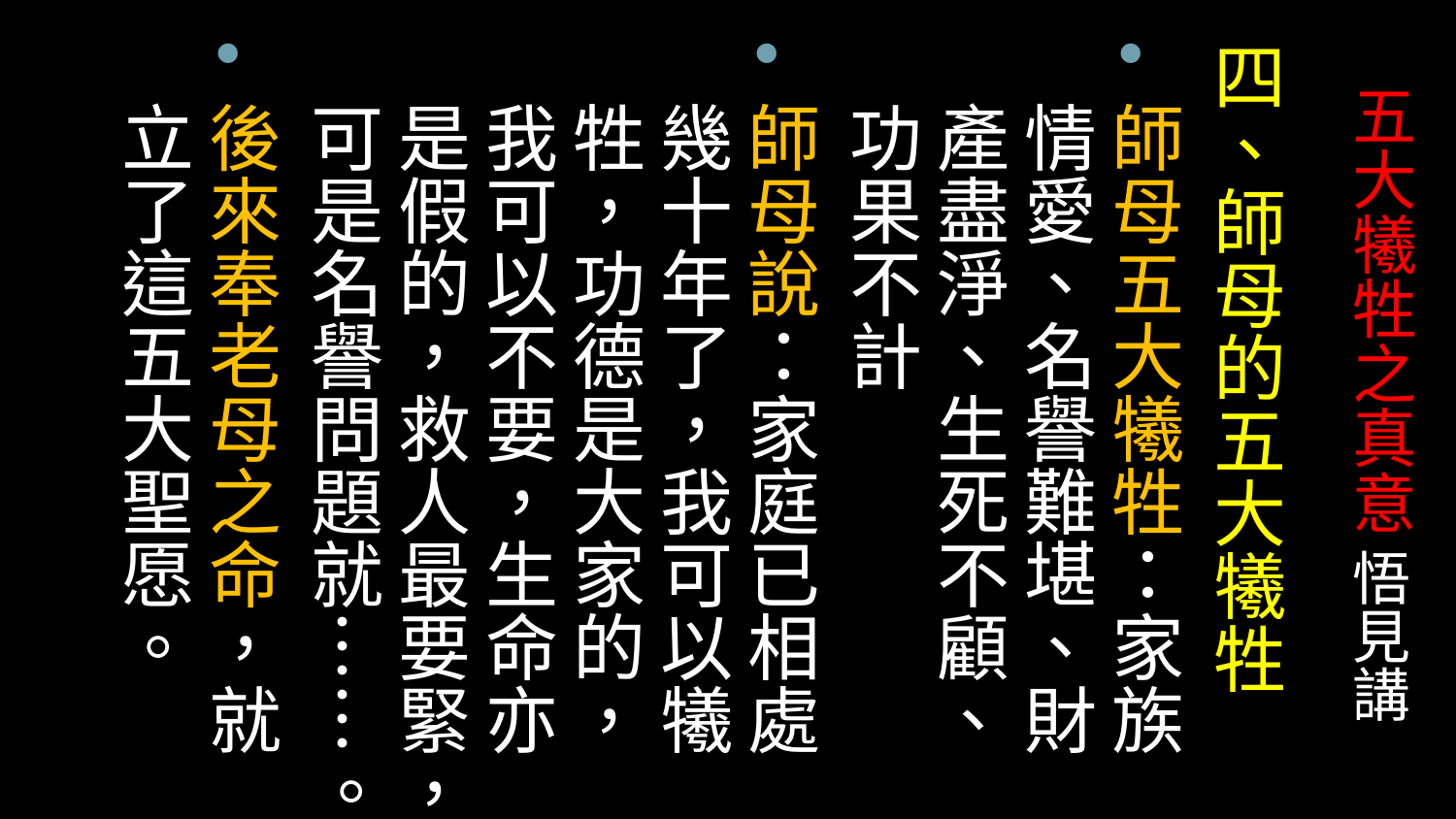

四、師母的五大犧牲
師母五大犧牲：家族情愛、名譽難堪、財產盡淨、生死不顧、功果不計
師母說：家庭已相處幾十年了，我可以犧牲，功德是大家的，我可以不要，生命亦是假的，救人最要緊，可是名譽問題就……。
後來奉老母之命，就立了這五大聖愿。
# 五大犧牲之真意 悟見講